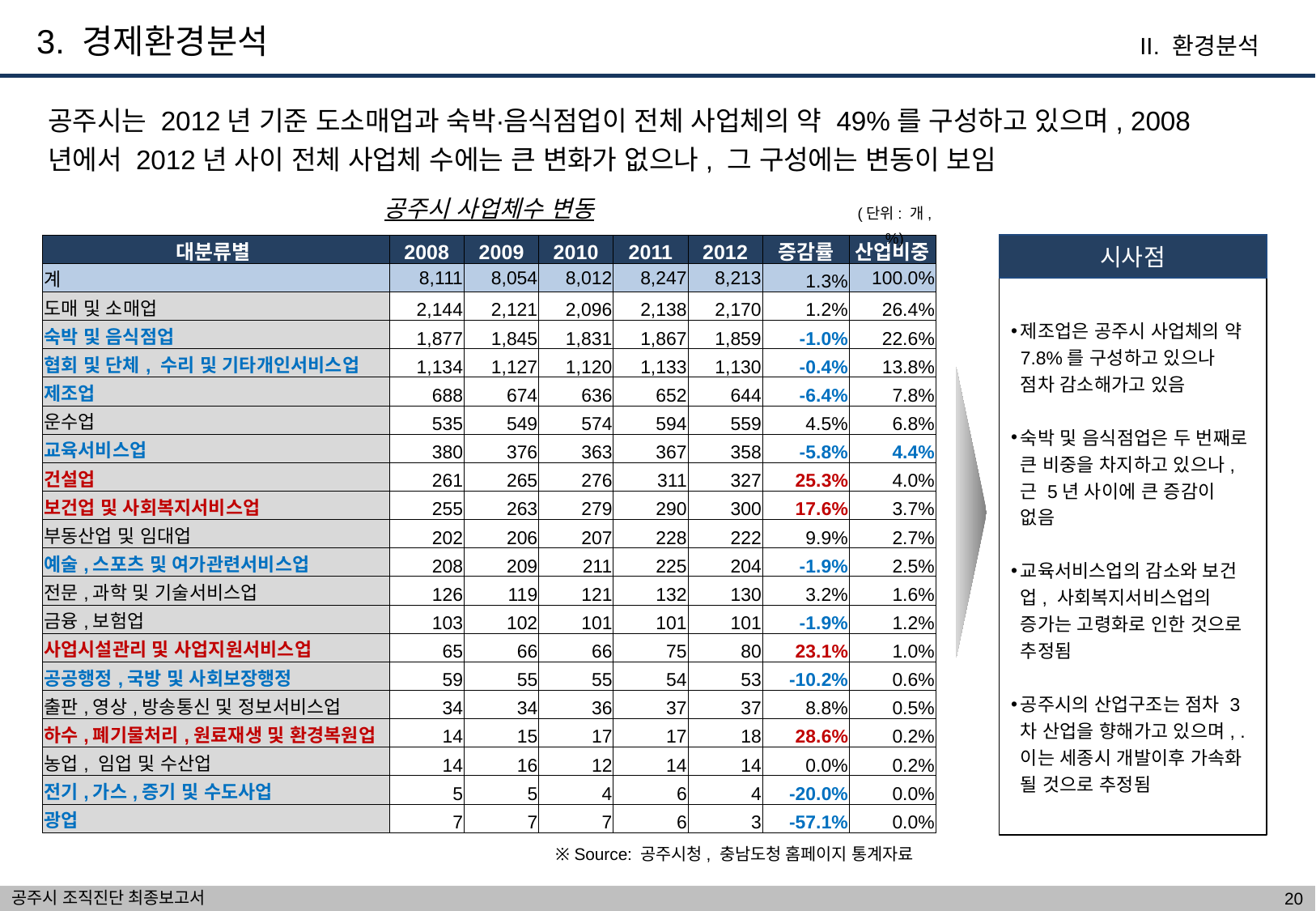

3. 경제환경분석
II. 환경분석
공주시는 2012년 기준 도소매업과 숙박∙음식점업이 전체 사업체의 약 49%를 구성하고 있으며, 2008년에서 2012년 사이 전체 사업체 수에는 큰 변화가 없으나, 그 구성에는 변동이 보임
공주시 사업체수 변동
(단위: 개, %)
시사점
| 대분류별 | 2008 | 2009 | 2010 | 2011 | 2012 | 증감률 | 산업비중 |
| --- | --- | --- | --- | --- | --- | --- | --- |
| 계 | 8,111 | 8,054 | 8,012 | 8,247 | 8,213 | 1.3% | 100.0% |
| 도매 및 소매업 | 2,144 | 2,121 | 2,096 | 2,138 | 2,170 | 1.2% | 26.4% |
| 숙박 및 음식점업 | 1,877 | 1,845 | 1,831 | 1,867 | 1,859 | -1.0% | 22.6% |
| 협회 및 단체, 수리 및 기타개인서비스업 | 1,134 | 1,127 | 1,120 | 1,133 | 1,130 | -0.4% | 13.8% |
| 제조업 | 688 | 674 | 636 | 652 | 644 | -6.4% | 7.8% |
| 운수업 | 535 | 549 | 574 | 594 | 559 | 4.5% | 6.8% |
| 교육서비스업 | 380 | 376 | 363 | 367 | 358 | -5.8% | 4.4% |
| 건설업 | 261 | 265 | 276 | 311 | 327 | 25.3% | 4.0% |
| 보건업 및 사회복지서비스업 | 255 | 263 | 279 | 290 | 300 | 17.6% | 3.7% |
| 부동산업 및 임대업 | 202 | 206 | 207 | 228 | 222 | 9.9% | 2.7% |
| 예술,스포츠 및 여가관련서비스업 | 208 | 209 | 211 | 225 | 204 | -1.9% | 2.5% |
| 전문,과학 및 기술서비스업 | 126 | 119 | 121 | 132 | 130 | 3.2% | 1.6% |
| 금융,보험업 | 103 | 102 | 101 | 101 | 101 | -1.9% | 1.2% |
| 사업시설관리 및 사업지원서비스업 | 65 | 66 | 66 | 75 | 80 | 23.1% | 1.0% |
| 공공행정,국방 및 사회보장행정 | 59 | 55 | 55 | 54 | 53 | -10.2% | 0.6% |
| 출판,영상,방송통신 및 정보서비스업 | 34 | 34 | 36 | 37 | 37 | 8.8% | 0.5% |
| 하수,폐기물처리,원료재생 및 환경복원업 | 14 | 15 | 17 | 17 | 18 | 28.6% | 0.2% |
| 농업, 임업 및 수산업 | 14 | 16 | 12 | 14 | 14 | 0.0% | 0.2% |
| 전기,가스,증기 및 수도사업 | 5 | 5 | 4 | 6 | 4 | -20.0% | 0.0% |
| 광업 | 7 | 7 | 7 | 6 | 3 | -57.1% | 0.0% |
제조업은 공주시 사업체의 약 7.8%를 구성하고 있으나 점차 감소해가고 있음

숙박 및 음식점업은 두 번째로 큰 비중을 차지하고 있으나, 근 5년 사이에 큰 증감이 없음

교육서비스업의 감소와 보건업, 사회복지서비스업의 증가는 고령화로 인한 것으로 추정됨

공주시의 산업구조는 점차 3차 산업을 향해가고 있으며, .이는 세종시 개발이후 가속화 될 것으로 추정됨

※ Source: 공주시청, 충남도청 홈페이지 통계자료